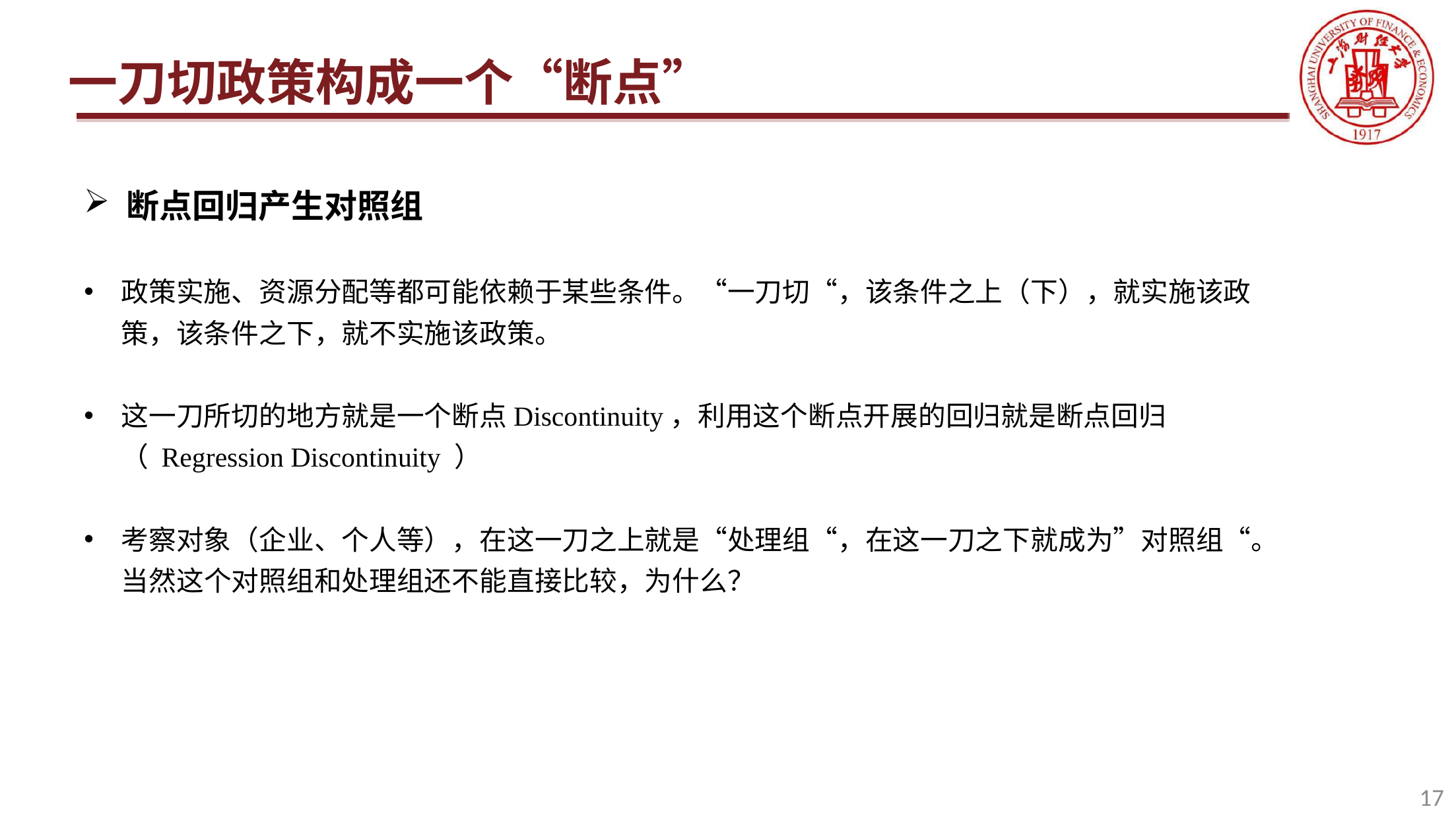

# 一刀切政策构成一个“断点”
断点回归产生对照组

政策实施、资源分配等都可能依赖于某些条件。“一刀切“，该条件之上（下），就实施该政策，该条件之下，就不实施该政策。

这一刀所切的地方就是一个断点Discontinuity，利用这个断点开展的回归就是断点回归（ Regression Discontinuity ）

考察对象（企业、个人等），在这一刀之上就是“处理组“，在这一刀之下就成为”对照组“。当然这个对照组和处理组还不能直接比较，为什么？

17